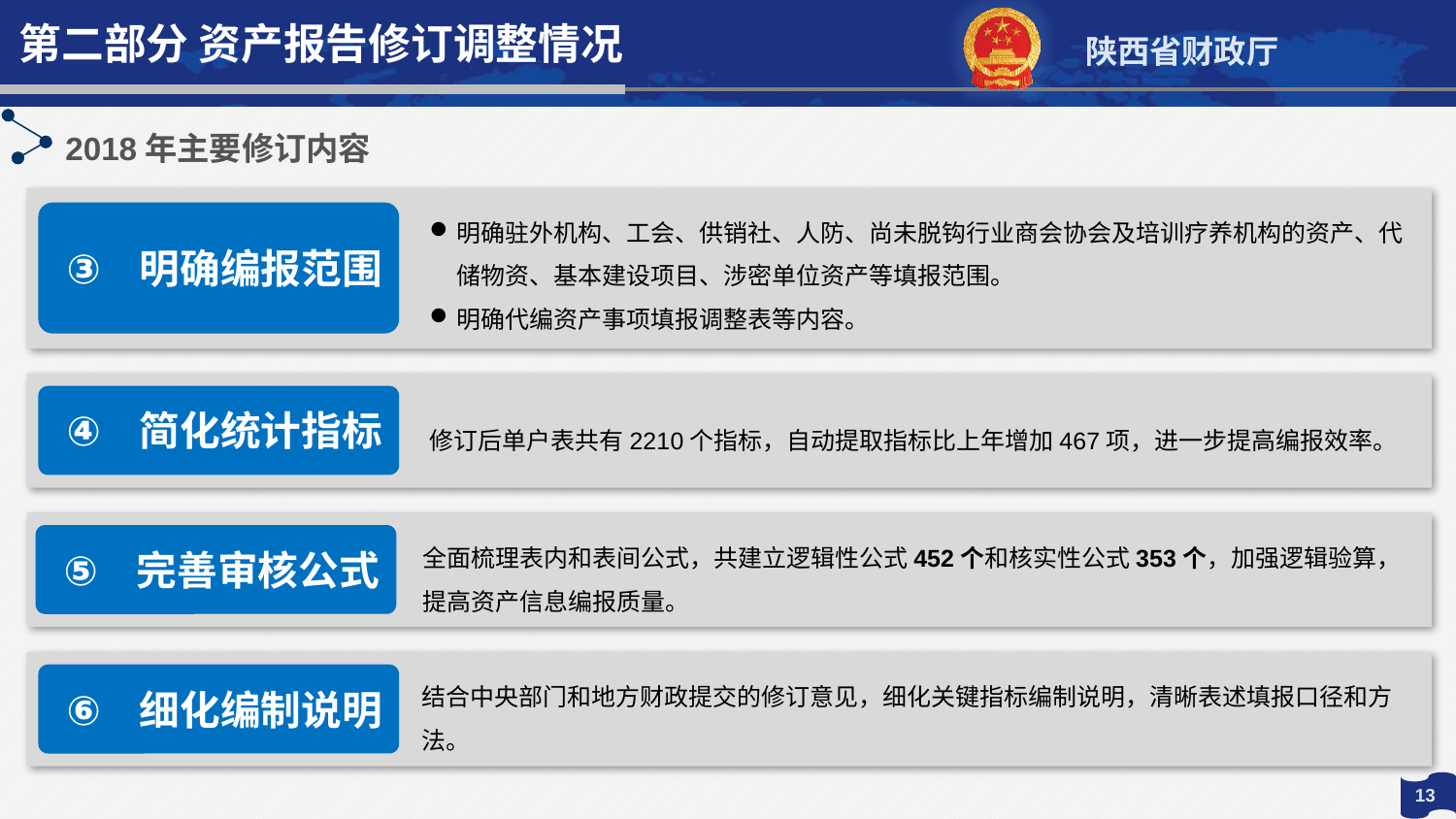

第二部分 资产报告修订调整情况

2018年主要修订内容

明确驻外机构、工会、供销社、人防、尚未脱钩行业商会协会及培训疗养机构的资产、代储物资、基本建设项目、涉密单位资产等填报范围。
明确代编资产事项填报调整表等内容。

明确编报范围

简化统计指标
修订后单户表共有2210个指标，自动提取指标比上年增加467项，进一步提高编报效率。

全面梳理表内和表间公式，共建立逻辑性公式452个和核实性公式353个，加强逻辑验算，提高资产信息编报质量。

完善审核公式

结合中央部门和地方财政提交的修订意见，细化关键指标编制说明，清晰表述填报口径和方法。

细化编制说明